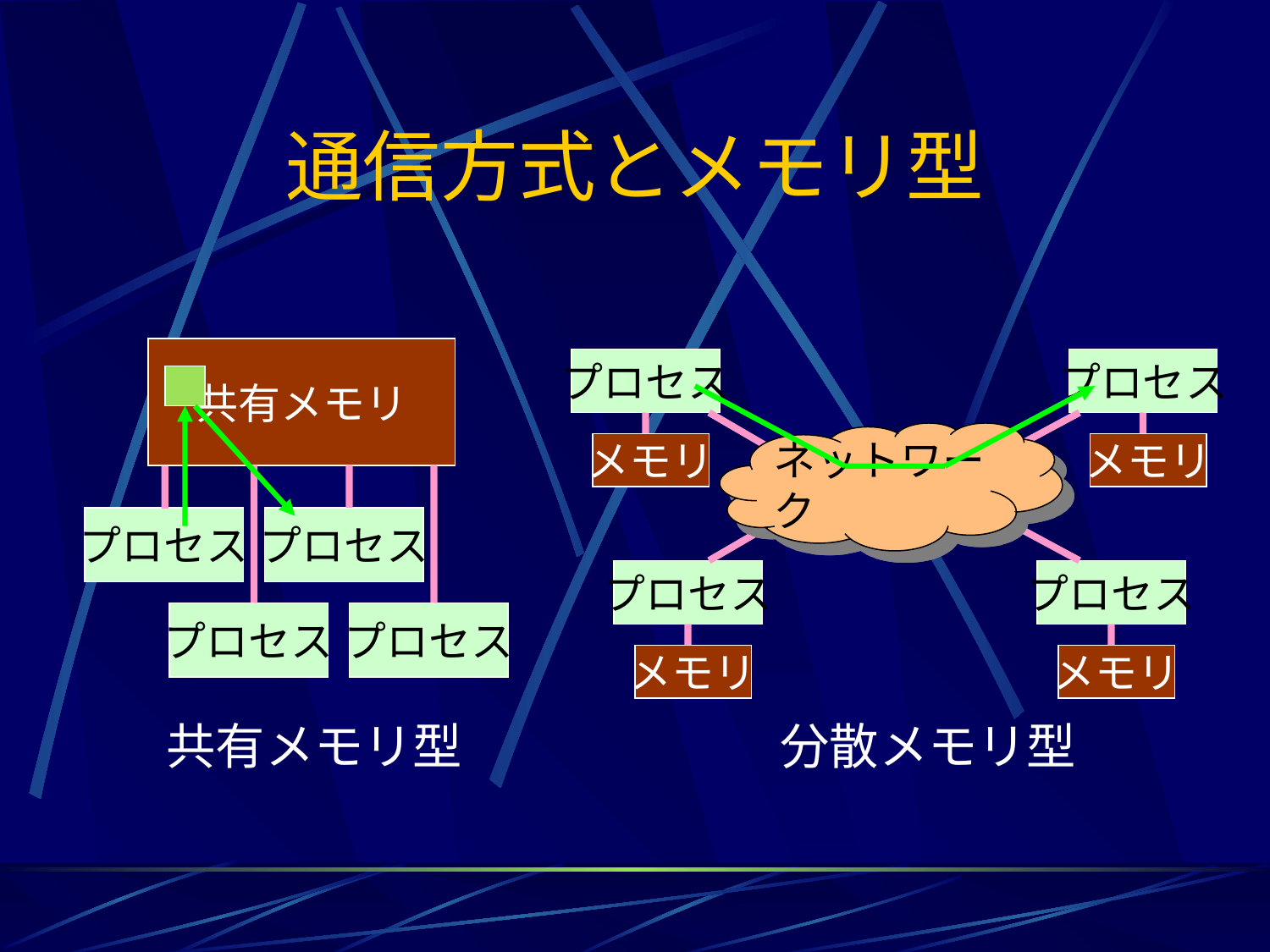

# 通信方式とメモリ型
共有メモリ
プロセス
プロセス

ネットワーク
メモリ
メモリ

プロセス
プロセス
プロセス
プロセス
プロセス
プロセス

メモリ
メモリ
共有メモリ型
分散メモリ型